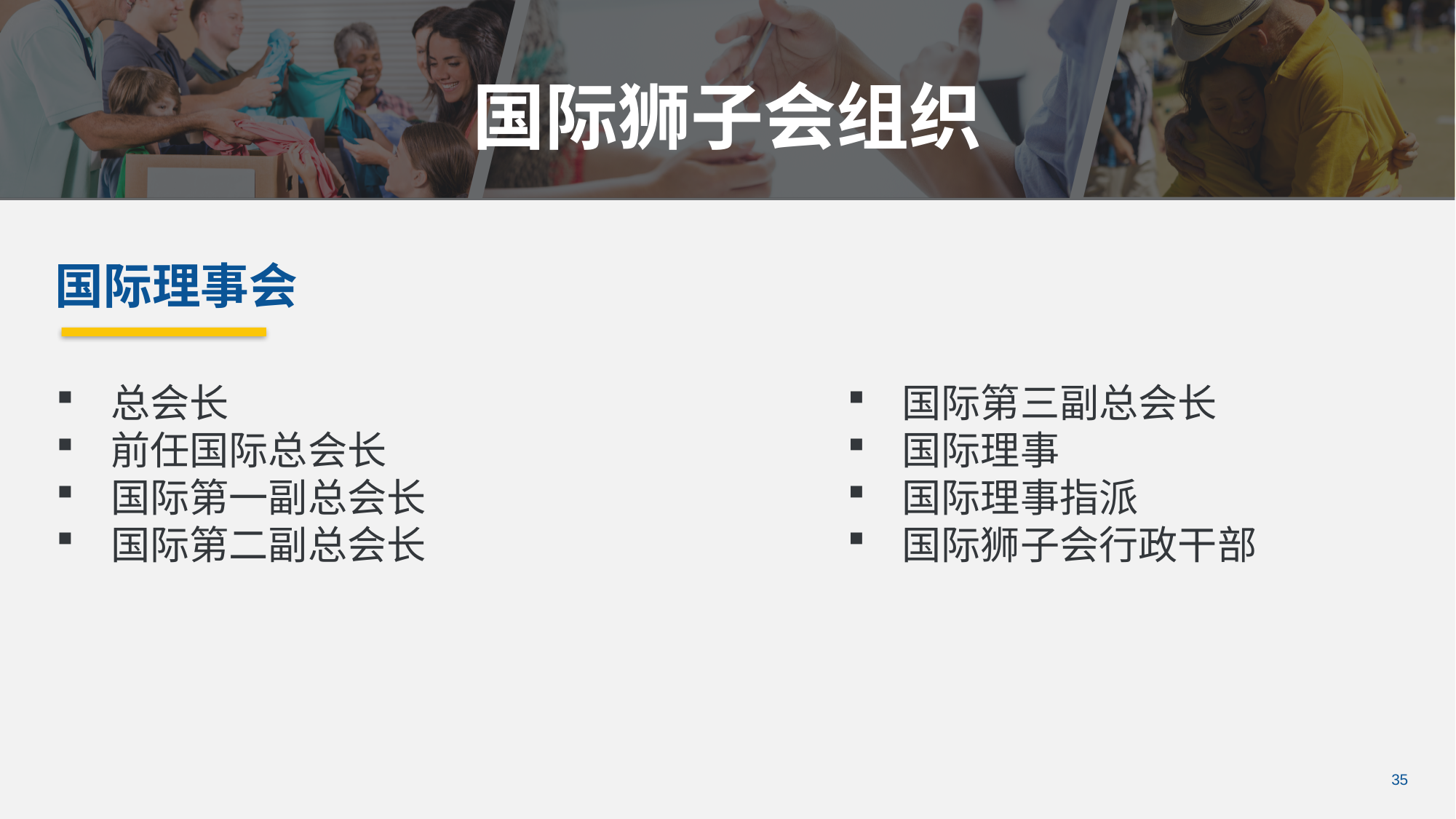

国际狮子会组织
国际理事会

总会长
前任国际总会长
国际第一副总会长
国际第二副总会长
国际第三副总会长
国际理事
国际理事指派
国际狮子会行政干部